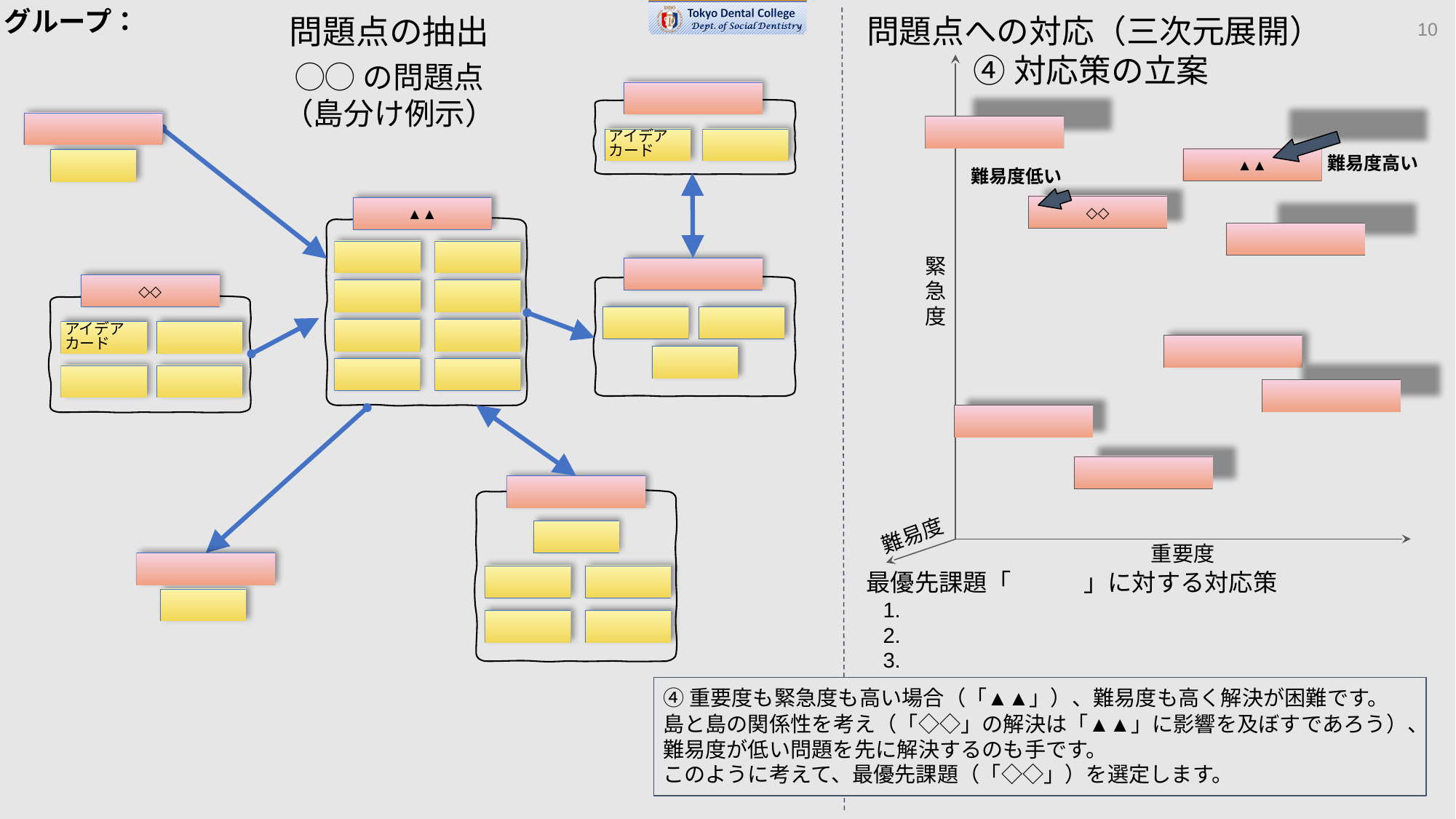

グループ：
問題点の抽出
問題点への対応（三次元展開）
④対応策の立案
◯◯の問題点
（島分け例示）
緊急度
重要度

▲▲
◇◇

アイデア
カード

▲▲

◇◇

アイデア
カード

難易度

最優先課題「　　　」に対する対応策

④重要度も緊急度も高い場合（「▲▲」）、難易度も高く解決が困難です。
島と島の関係性を考え（「◇◇」の解決は「▲▲」に影響を及ぼすであろう）、難易度が低い問題を先に解決するのも手です。
このように考えて、最優先課題（「◇◇」）を選定します。

難易度高い
難易度低い

10